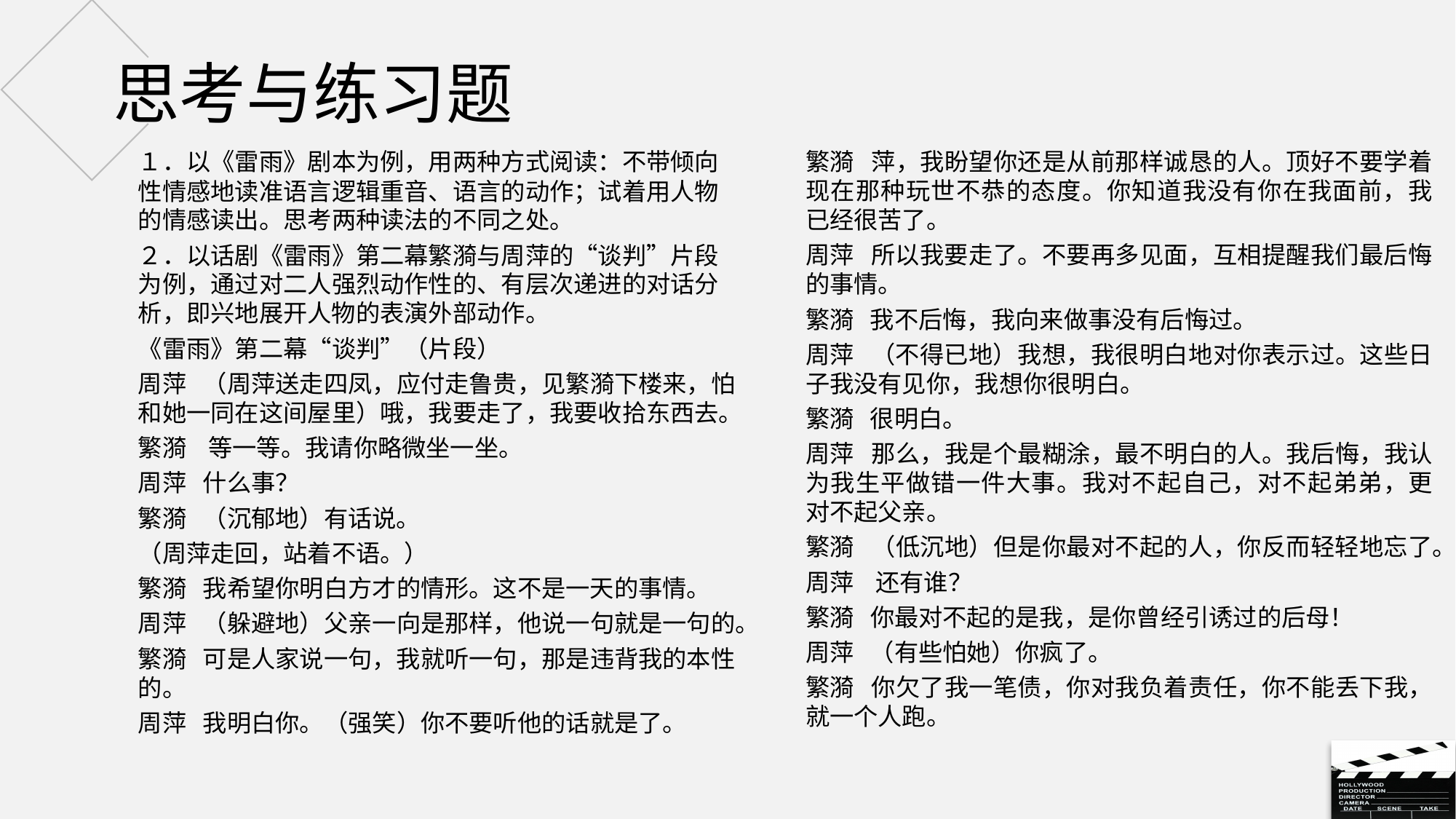

# 思考与练习题
１．以《雷雨》剧本为例，用两种方式阅读：不带倾向性情感地读准语言逻辑重音、语言的动作；试着用人物的情感读出。思考两种读法的不同之处。
２．以话剧《雷雨》第二幕繁漪与周萍的“谈判”片段为例，通过对二人强烈动作性的、有层次递进的对话分析，即兴地展开人物的表演外部动作。
《雷雨》第二幕“谈判”（片段）
周萍   （周萍送走四凤，应付走鲁贵，见繁漪下楼来，怕和她一同在这间屋里）哦，我要走了，我要收拾东西去。
繁漪    等一等。我请你略微坐一坐。
周萍   什么事？
繁漪   （沉郁地）有话说。
（周萍走回，站着不语。）
繁漪   我希望你明白方才的情形。这不是一天的事情。
周萍   （躲避地）父亲一向是那样，他说一句就是一句的。
繁漪   可是人家说一句，我就听一句，那是违背我的本性的。
周萍   我明白你。（强笑）你不要听他的话就是了。

繁漪   萍，我盼望你还是从前那样诚恳的人。顶好不要学着现在那种玩世不恭的态度。你知道我没有你在我面前，我已经很苦了。
周萍   所以我要走了。不要再多见面，互相提醒我们最后悔的事情。
繁漪   我不后悔，我向来做事没有后悔过。
周萍   （不得已地）我想，我很明白地对你表示过。这些日子我没有见你，我想你很明白。
繁漪   很明白。
周萍   那么，我是个最糊涂，最不明白的人。我后悔，我认为我生平做错一件大事。我对不起自己，对不起弟弟，更对不起父亲。
繁漪   （低沉地）但是你最对不起的人，你反而轻轻地忘了。
周萍    还有谁？
繁漪   你最对不起的是我，是你曾经引诱过的后母！
周萍   （有些怕她）你疯了。
繁漪   你欠了我一笔债，你对我负着责任，你不能丢下我，就一个人跑。